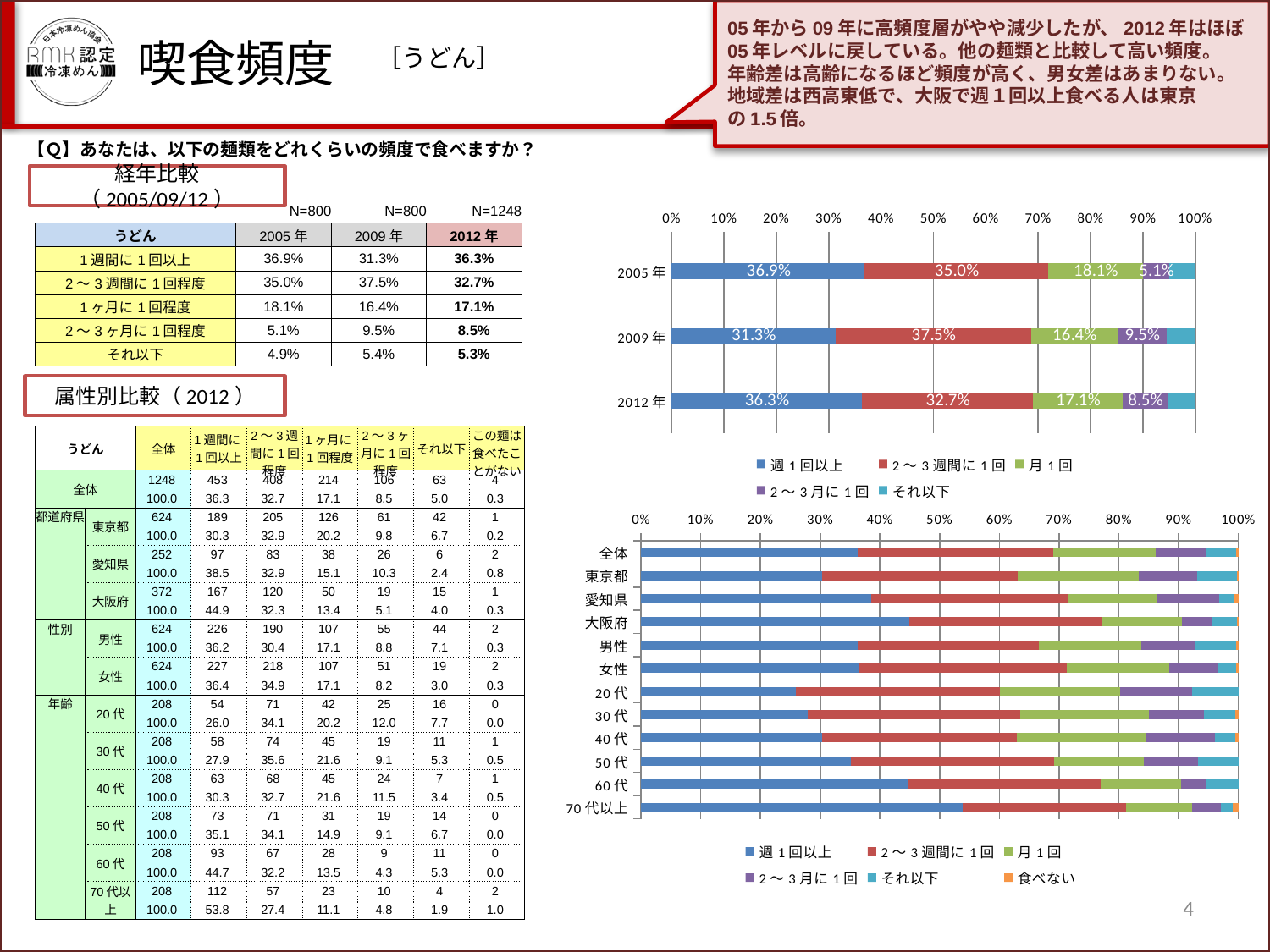

05年から09年に高頻度層がやや減少したが、2012年はほぼ
05年レベルに戻している。他の麺類と比較して高い頻度。
年齢差は高齢になるほど頻度が高く、男女差はあまりない。
地域差は西高東低で、大阪で週１回以上食べる人は東京
の1.5倍。
喫食頻度
［うどん］
【Ｑ】あなたは、以下の麺類をどれくらいの頻度で食べますか？
経年比較（2005/09/12）
|  | N=800 | N=800 | N=1248 |
| --- | --- | --- | --- |
| うどん | 2005年 | 2009年 | 2012年 |
| 1週間に1回以上 | 36.9% | 31.3% | 36.3% |
| 2～3週間に1回程度 | 35.0% | 37.5% | 32.7% |
| 1ヶ月に1回程度 | 18.1% | 16.4% | 17.1% |
| 2～3ヶ月に1回程度 | 5.1% | 9.5% | 8.5% |
| それ以下 | 4.9% | 5.4% | 5.3% |

### Chart

| Category | 週1回以上 | 2～3週間に1回 | 月1回 | 2～3月に1回 | それ以下 |
|---|---|---|---|---|---|
| 2005年 | 0.3690000000000004 | 0.3500000000000003 | 0.18100000000000022 | 0.051000000000000004 | 0.04900000000000008 |
| 2009年 | 0.31300000000000044 | 0.37500000000000044 | 0.16400000000000006 | 0.09500000000000007 | 0.05400000000000002 |
| 2012年 | 0.3630000000000003 | 0.3270000000000005 | 0.171 | 0.08500000000000003 | 0.053000000000000026 |
属性別比較（2012）
| うどん |  | 全体 | 1週間に1回以上 | 2～3週間に1回程度 | 1ヶ月に1回程度 | 2～3ヶ月に1回程度 | それ以下 | この麺は食べたことがない |
| --- | --- | --- | --- | --- | --- | --- | --- | --- |
| 全体 |  | 1248 | 453 | 408 | 214 | 106 | 63 | 4 |
|  |  | 100.0 | 36.3 | 32.7 | 17.1 | 8.5 | 5.0 | 0.3 |
| 都道府県 | 東京都 | 624 | 189 | 205 | 126 | 61 | 42 | 1 |
|  |  | 100.0 | 30.3 | 32.9 | 20.2 | 9.8 | 6.7 | 0.2 |
|  | 愛知県 | 252 | 97 | 83 | 38 | 26 | 6 | 2 |
|  |  | 100.0 | 38.5 | 32.9 | 15.1 | 10.3 | 2.4 | 0.8 |
|  | 大阪府 | 372 | 167 | 120 | 50 | 19 | 15 | 1 |
|  |  | 100.0 | 44.9 | 32.3 | 13.4 | 5.1 | 4.0 | 0.3 |
| 性別 | 男性 | 624 | 226 | 190 | 107 | 55 | 44 | 2 |
|  |  | 100.0 | 36.2 | 30.4 | 17.1 | 8.8 | 7.1 | 0.3 |
|  | 女性 | 624 | 227 | 218 | 107 | 51 | 19 | 2 |
|  |  | 100.0 | 36.4 | 34.9 | 17.1 | 8.2 | 3.0 | 0.3 |
| 年齢 | 20代 | 208 | 54 | 71 | 42 | 25 | 16 | 0 |
|  |  | 100.0 | 26.0 | 34.1 | 20.2 | 12.0 | 7.7 | 0.0 |
|  | 30代 | 208 | 58 | 74 | 45 | 19 | 11 | 1 |
|  |  | 100.0 | 27.9 | 35.6 | 21.6 | 9.1 | 5.3 | 0.5 |
|  | 40代 | 208 | 63 | 68 | 45 | 24 | 7 | 1 |
|  |  | 100.0 | 30.3 | 32.7 | 21.6 | 11.5 | 3.4 | 0.5 |
|  | 50代 | 208 | 73 | 71 | 31 | 19 | 14 | 0 |
|  |  | 100.0 | 35.1 | 34.1 | 14.9 | 9.1 | 6.7 | 0.0 |
|  | 60代 | 208 | 93 | 67 | 28 | 9 | 11 | 0 |
|  |  | 100.0 | 44.7 | 32.2 | 13.5 | 4.3 | 5.3 | 0.0 |
|  | 70代以上 | 208 | 112 | 57 | 23 | 10 | 4 | 2 |
|  |  | 100.0 | 53.8 | 27.4 | 11.1 | 4.8 | 1.9 | 1.0 |

### Chart

| Category | 週1回以上 | 2～3週間に1回 | 月1回 | 2～3月に1回 | それ以下 | 食べない |
|---|---|---|---|---|---|---|
| 全体 | 36.29807692307695 | 32.69230769230769 | 17.14743589743589 | 8.493589743589748 | 5.0480769230769225 | 0.32051282051282065 |
| 東京都 | 30.288461538461526 | 32.852564102564095 | 20.192307692307686 | 9.775641025641026 | 6.730769230769233 | 0.16025641025641024 |
| 愛知県 | 38.492063492063494 | 32.93650793650796 | 15.079365079365079 | 10.317460317460322 | 2.380952380952381 | 0.7936507936507938 |
| 大阪府 | 44.89247311827957 | 32.25806451612903 | 13.440860215053762 | 5.107526881720428 | 4.032258064516131 | 0.2688172043010753 |
| 男性 | 36.217948717948715 | 30.448717948717924 | 17.14743589743589 | 8.814102564102566 | 7.051282051282051 | 0.32051282051282065 |
| 女性 | 36.37820512820513 | 34.9358974358974 | 17.14743589743589 | 8.173076923076923 | 3.044871794871795 | 0.32051282051282065 |
| 20代 | 25.961538461538463 | 34.13461538461539 | 20.192307692307686 | 12.019230769230768 | 7.6923076923076925 | 0.0 |
| 30代 | 27.884615384615387 | 35.57692307692308 | 21.63461538461539 | 9.13461538461538 | 5.288461538461538 | 0.4807692307692308 |
| 40代 | 30.288461538461526 | 32.69230769230769 | 21.63461538461539 | 11.538461538461538 | 3.3653846153846154 | 0.4807692307692308 |
| 50代 | 35.09615384615388 | 34.13461538461539 | 14.903846153846157 | 9.13461538461538 | 6.730769230769233 | 0.0 |
| 60代 | 44.71153846153845 | 32.21153846153845 | 13.461538461538462 | 4.326923076923077 | 5.288461538461538 | 0.0 |
| 70代以上 | 53.84615384615387 | 27.403846153846157 | 11.05769230769231 | 4.807692307692308 | 1.9230769230769238 | 0.9615384615384617 |
4